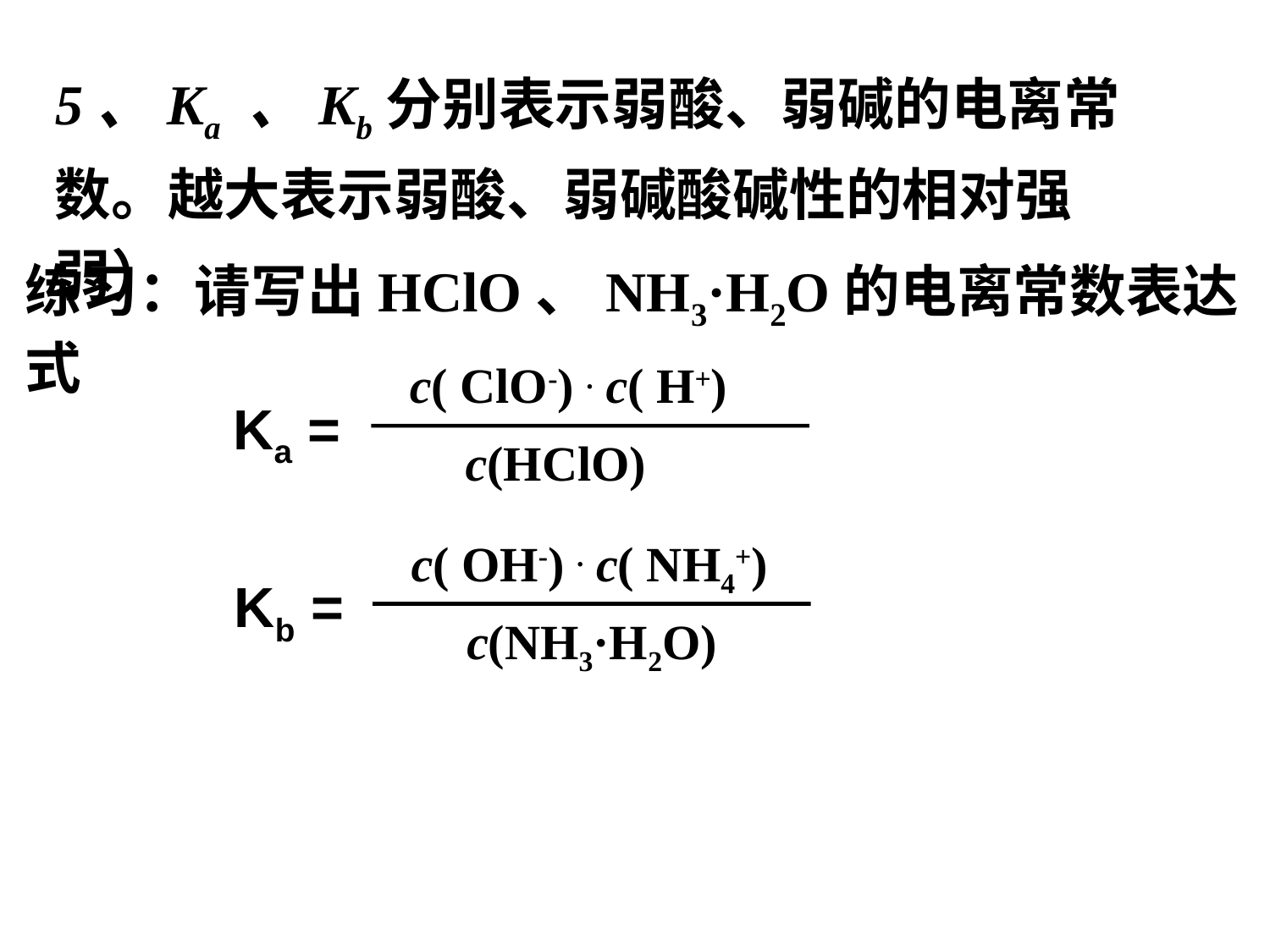

5、Ka 、Kb分别表示弱酸、弱碱的电离常数。越大表示弱酸、弱碱酸碱性的相对强弱）
练习：请写出HClO、NH3·H2O的电离常数表达式
c( ClO-) . c( H+)

Ka =

c(HClO)
c( OH-) . c( NH4+)

Kb =

c(NH3·H2O)